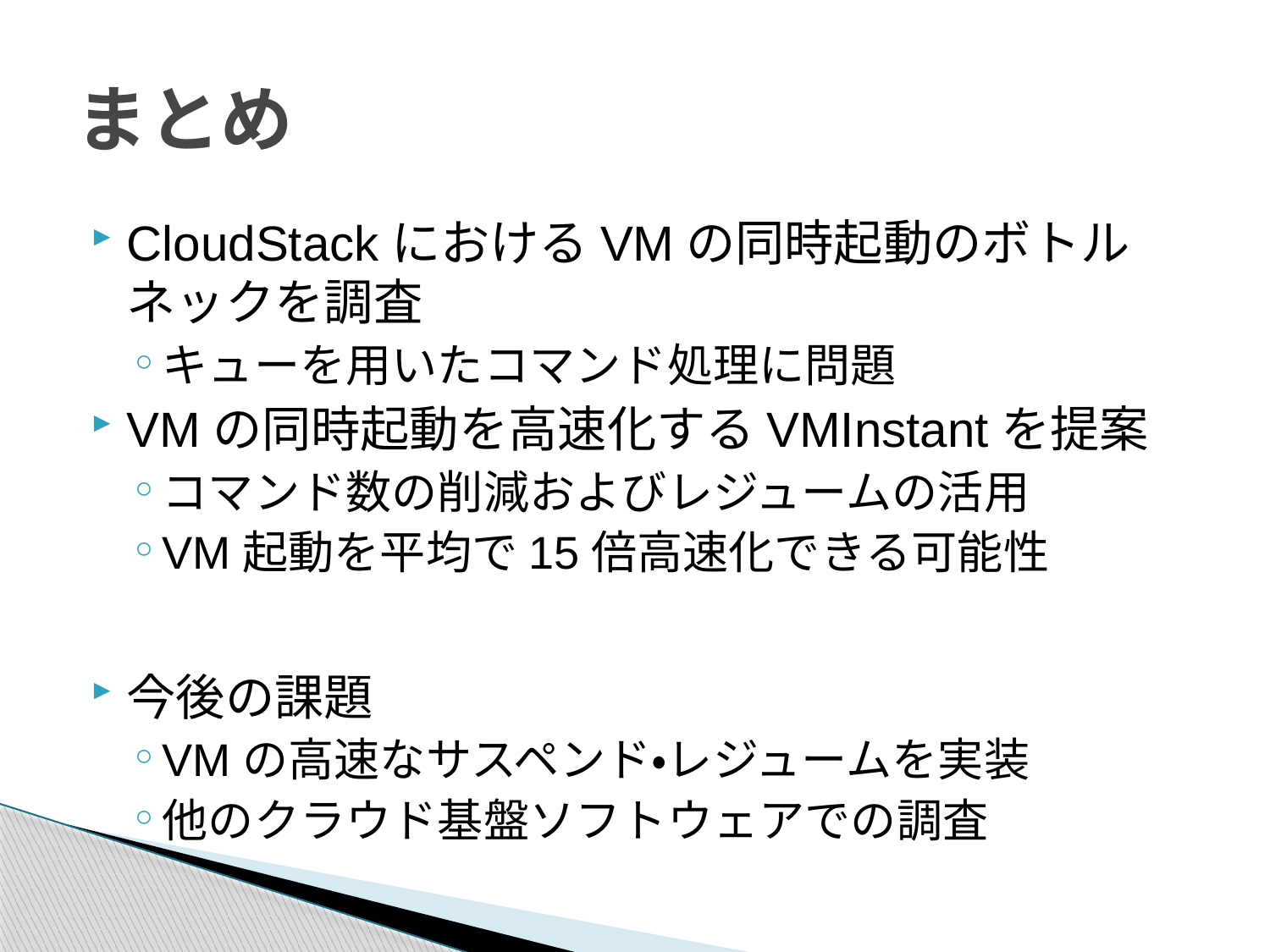

# まとめ
CloudStackにおけるVMの同時起動のボトルネックを調査
キューを用いたコマンド処理に問題
VMの同時起動を高速化するVMInstantを提案
コマンド数の削減およびレジュームの活用
VM起動を平均で15倍高速化できる可能性

今後の課題
VMの高速なサスペンド・レジュームを実装
他のクラウド基盤ソフトウェアでの調査